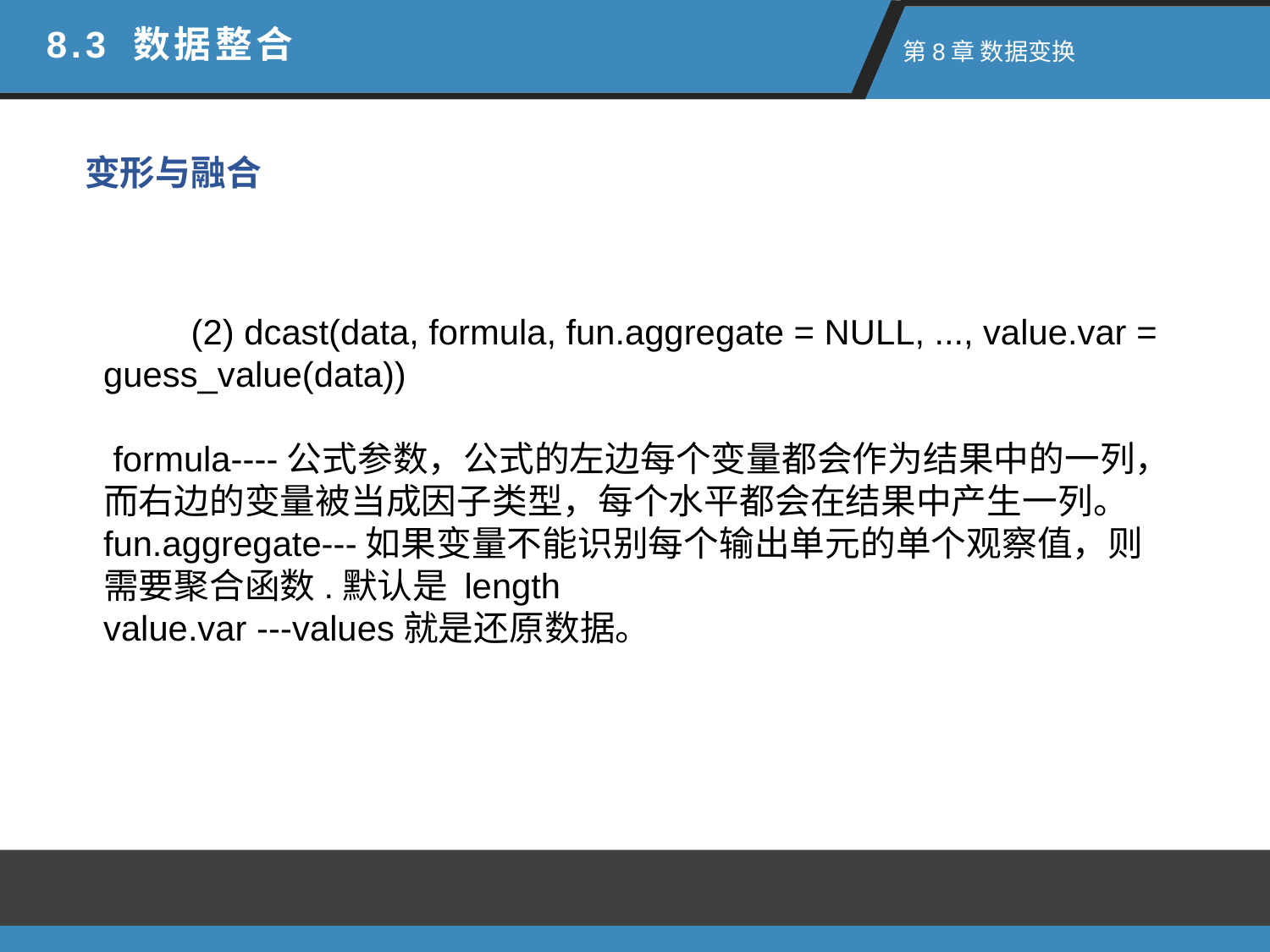

8.3 数据整合
  第8章 数据变换
变形与融合
         (2) dcast(data, formula, fun.aggregate = NULL, ..., value.var = guess_value(data))

 formula----公式参数，公式的左边每个变量都会作为结果中的一列，而右边的变量被当成因子类型，每个水平都会在结果中产生一列。
fun.aggregate---如果变量不能识别每个输出单元的单个观察值，则需要聚合函数.默认是 length
value.var ---values就是还原数据。